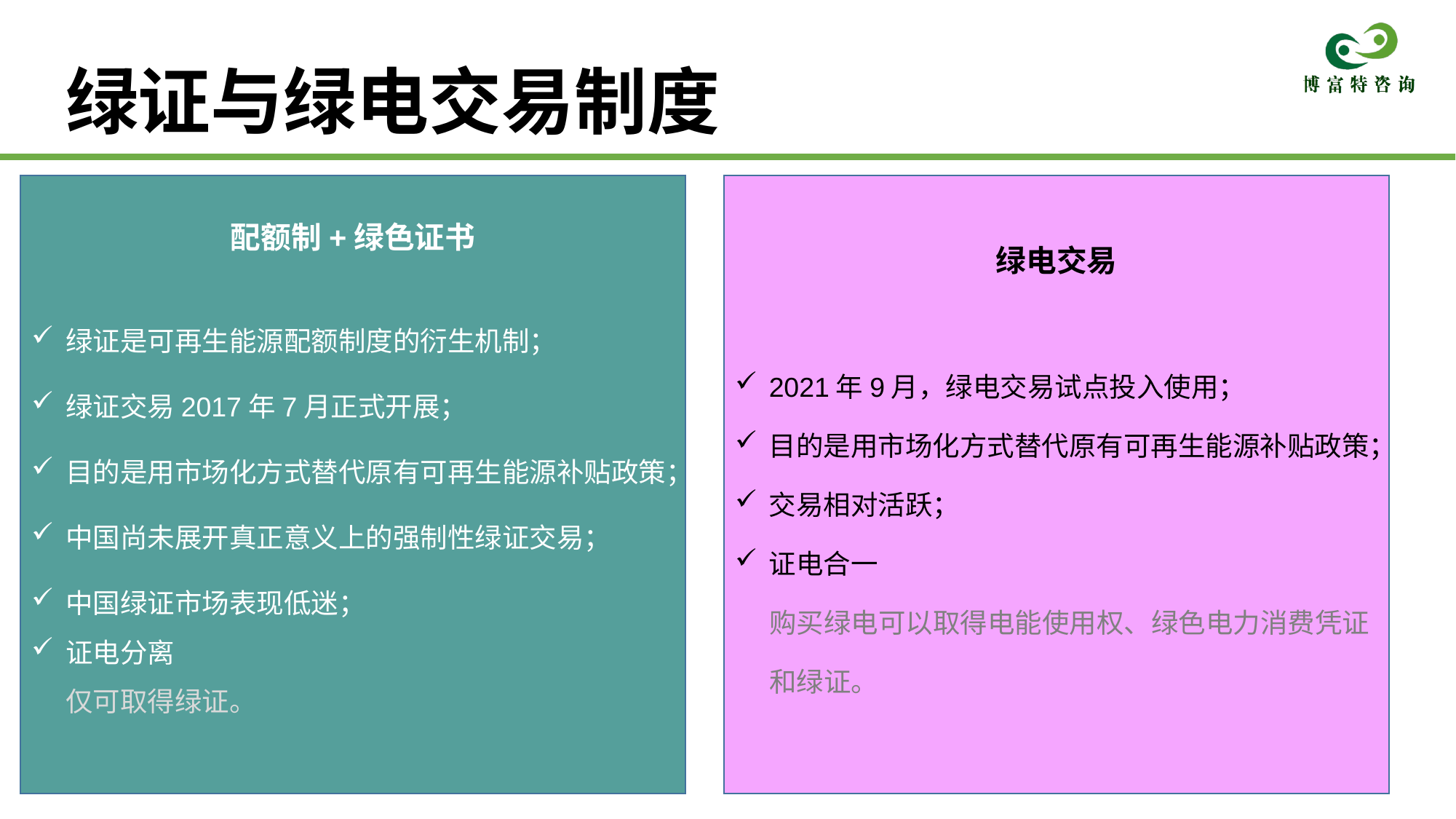

# 绿证与绿电交易制度
配额制+绿色证书

绿证是可再生能源配额制度的衍生机制；
绿证交易2017年7月正式开展；
目的是用市场化方式替代原有可再生能源补贴政策；
中国尚未展开真正意义上的强制性绿证交易；
中国绿证市场表现低迷；
证电分离
仅可取得绿证。

绿电交易

2021年9月，绿电交易试点投入使用；
目的是用市场化方式替代原有可再生能源补贴政策；
交易相对活跃；
证电合一
购买绿电可以取得电能使用权、绿色电力消费凭证和绿证。